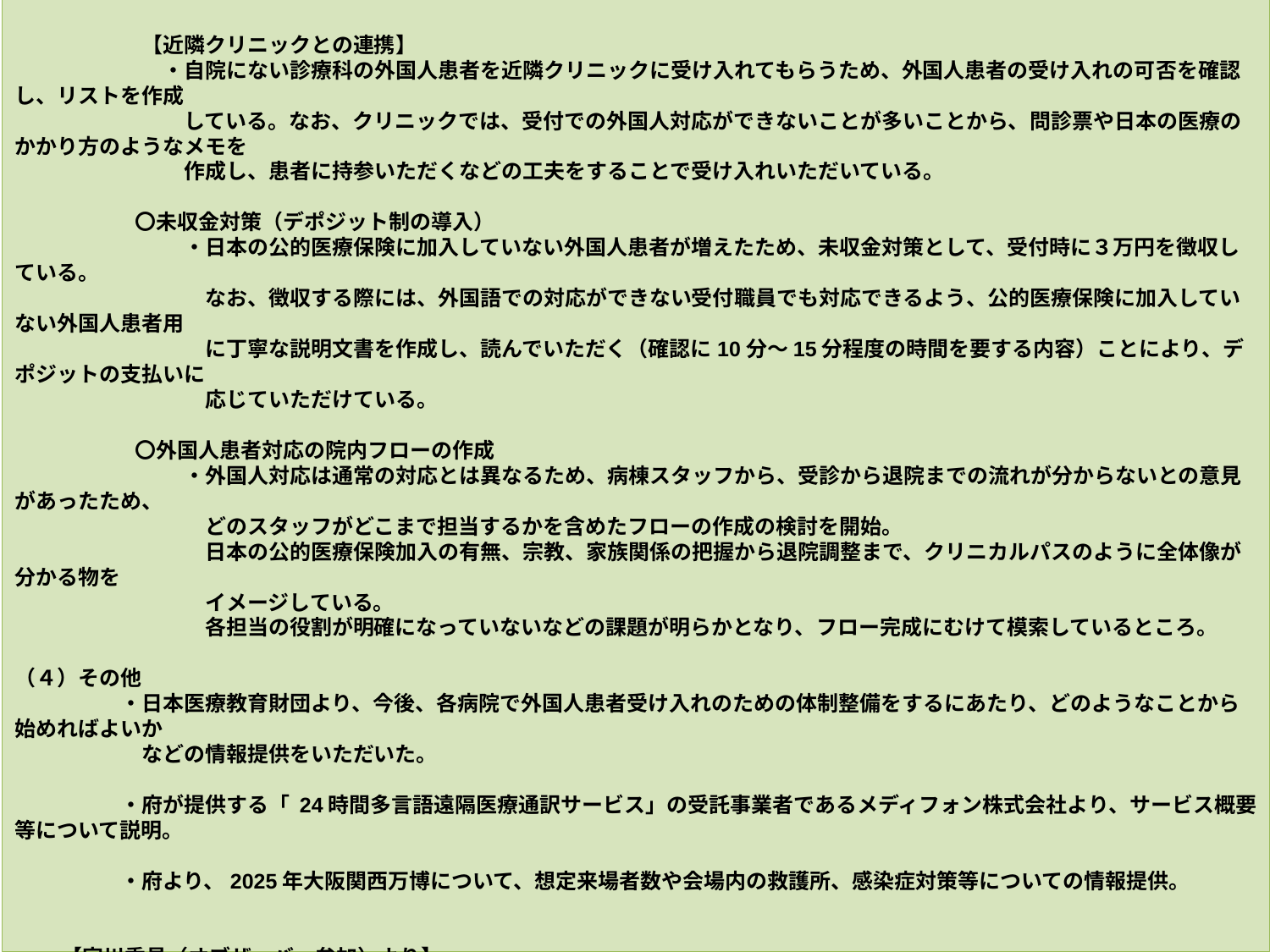

【近隣クリニックとの連携】
　　　　　　　・自院にない診療科の外国人患者を近隣クリニックに受け入れてもらうため、外国人患者の受け入れの可否を確認し、リストを作成
　　　　　　　　している。なお、クリニックでは、受付での外国人対応ができないことが多いことから、問診票や日本の医療のかかり方のようなメモを
　　　　　　　　作成し、患者に持参いただくなどの工夫をすることで受け入れいただいている。

 　　　　　 〇未収金対策（デポジット制の導入）
　　　　　　　　・日本の公的医療保険に加入していない外国人患者が増えたため、未収金対策として、受付時に３万円を徴収している。
　　　　　　　　　なお、徴収する際には、外国語での対応ができない受付職員でも対応できるよう、公的医療保険に加入していない外国人患者用
　　　　　　　　　に丁寧な説明文書を作成し、読んでいただく（確認に10分～15分程度の時間を要する内容）ことにより、デポジットの支払いに
　　　　　　　　　応じていただけている。

 　　　　　 〇外国人患者対応の院内フローの作成
　　　　　　　　・外国人対応は通常の対応とは異なるため、病棟スタッフから、受診から退院までの流れが分からないとの意見があったため、
　　　　　　　　　どのスタッフがどこまで担当するかを含めたフローの作成の検討を開始。
　　　　　　　　　日本の公的医療保険加入の有無、宗教、家族関係の把握から退院調整まで、クリニカルパスのように全体像が分かる物を
　　　　　　　　　イメージしている。
　　　　　　　　　各担当の役割が明確になっていないなどの課題が明らかとなり、フロー完成にむけて模索しているところ。

（４）その他
　　　　　・日本医療教育財団より、今後、各病院で外国人患者受け入れのための体制整備をするにあたり、どのようなことから始めればよいか
　　　　　　などの情報提供をいただいた。

　　　　　・府が提供する「 24時間多言語遠隔医療通訳サービス」の受託事業者であるメディフォン株式会社より、サービス概要等について説明。

　　　　　・府より、2025年大阪関西万博について、想定来場者数や会場内の救護所、感染症対策等についての情報提供。

　　 【宮川委員（オブザーバー参加）より】
　　　　　　ここ数年、コロナの影響により会議開催ができなかったため、拠点・地域拠点医療機関へのアンケートを実施し、各医療機関の状況を
        　確認させていただいている。
　　　　　　本日の会議で医療機関が未収金問題で困っていることがよく分かった。未収金問題については、今後の対策が重要と認識しており、
　　　　　日本医師会でも６年前から未収金問題についての委員会を立ちあげ議論しているが、基本的に制度として国が動けることもほとんどなく、
　　　　　海外からの旅行者に海外旅行保険について加入を推奨しているものの実行性に乏しい状況。
　　　　　　「外国人患者を受け入れる医療機関リスト」についても、６年前から、医師だけではなく、病院全体で外国人患者を受け入れできない
　　　　　病院についてはリストに掲載しないよう整理されつつあるものの、見直しをやっていきたい。
　　　　　　外国人医療対策について、引き続き「外国人医療対策会議」でもしっかり議論していきたい。